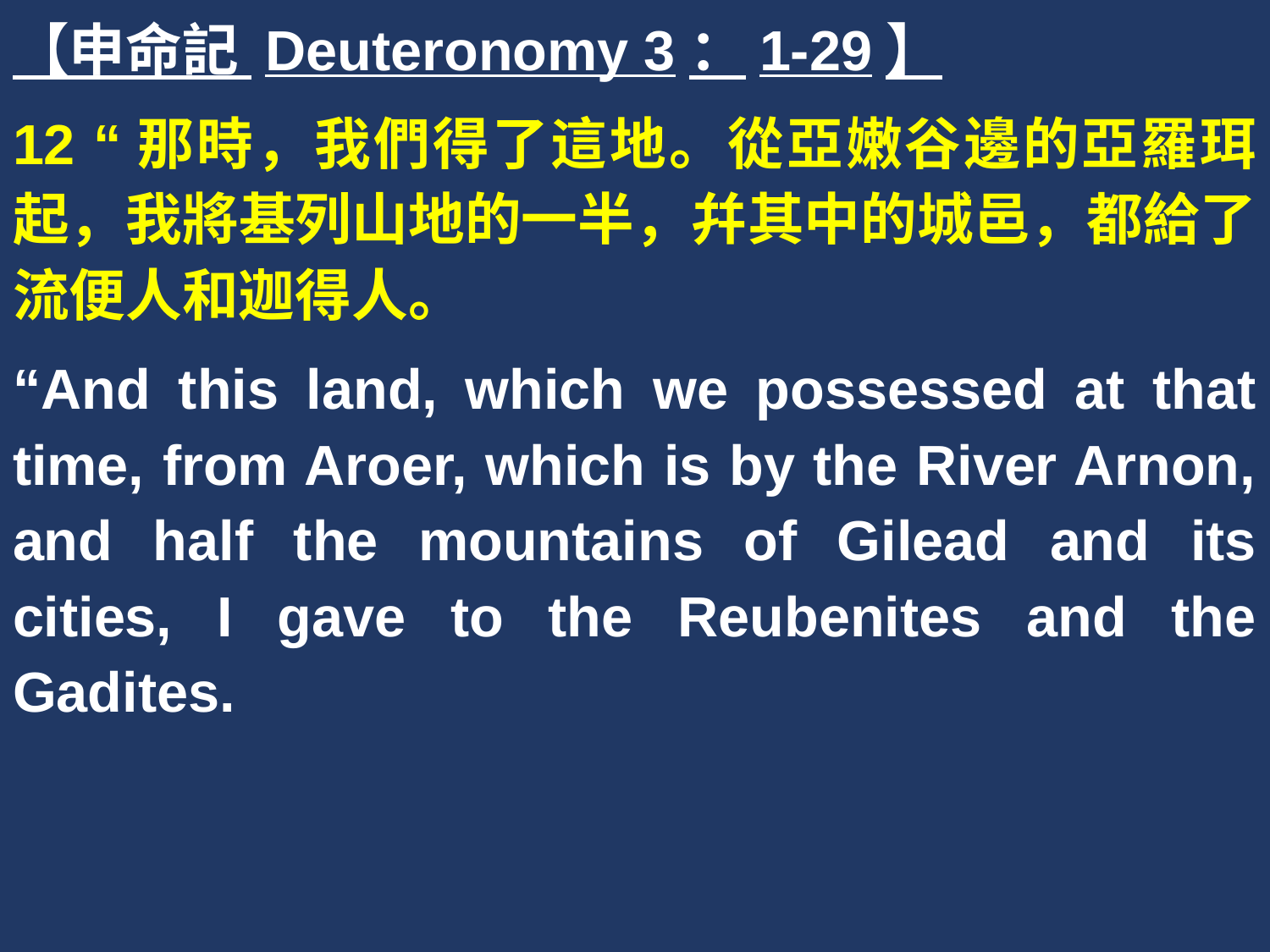

【申命記 Deuteronomy 3：1-29】
12 “那時，我們得了這地。從亞嫩谷邊的亞羅珥起，我將基列山地的一半，幷其中的城邑，都給了流便人和迦得人。
“And this land, which we possessed at that time, from Aroer, which is by the River Arnon, and half the mountains of Gilead and its cities, I gave to the Reubenites and the Gadites.